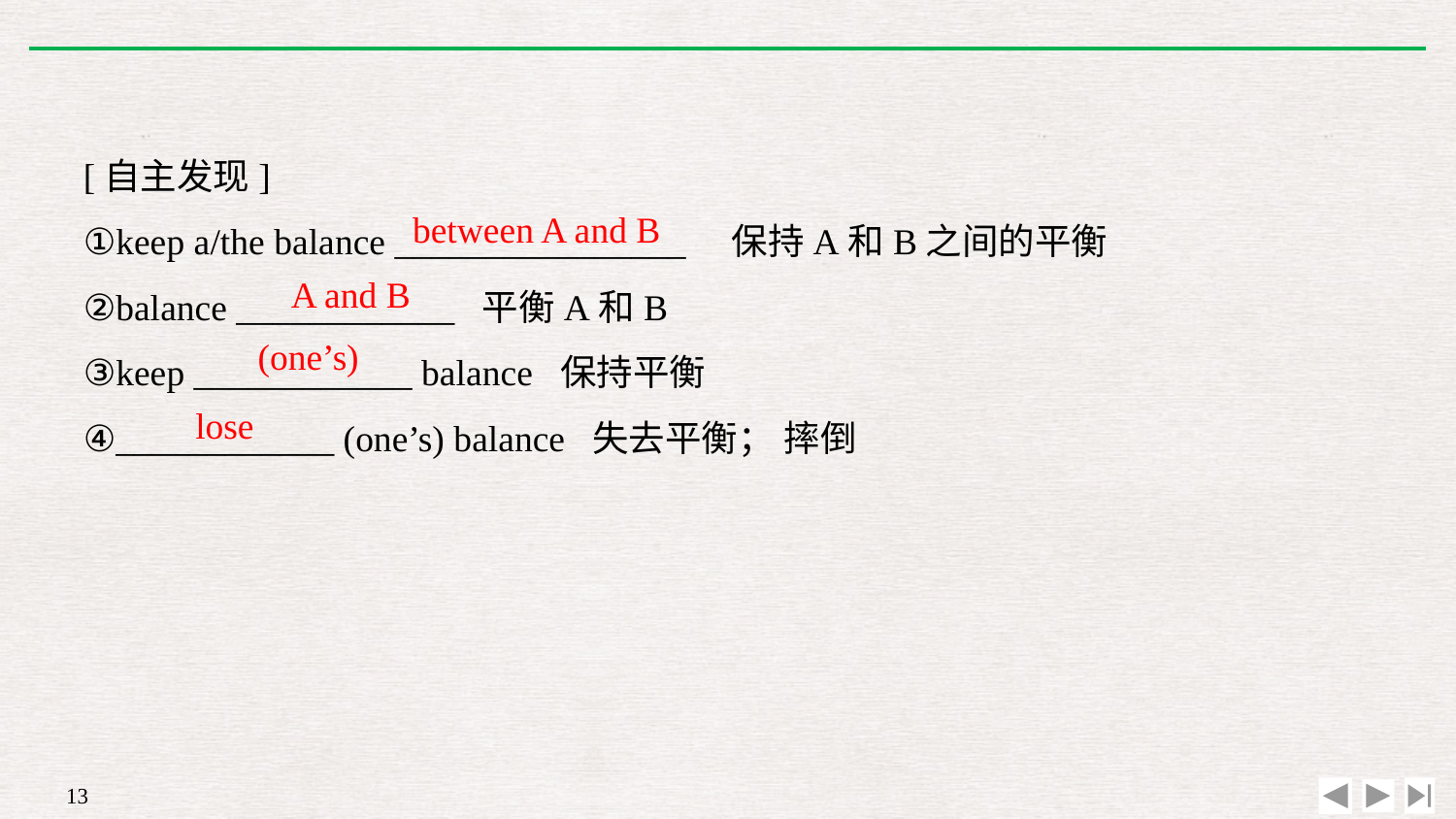

[自主发现]
①keep a/the balance ________________　保持A和B之间的平衡
②balance ____________  平衡A和B
③keep ____________ balance  保持平衡
④____________ (one’s) balance  失去平衡； 摔倒
between A and B
A and B
(one’s)
lose